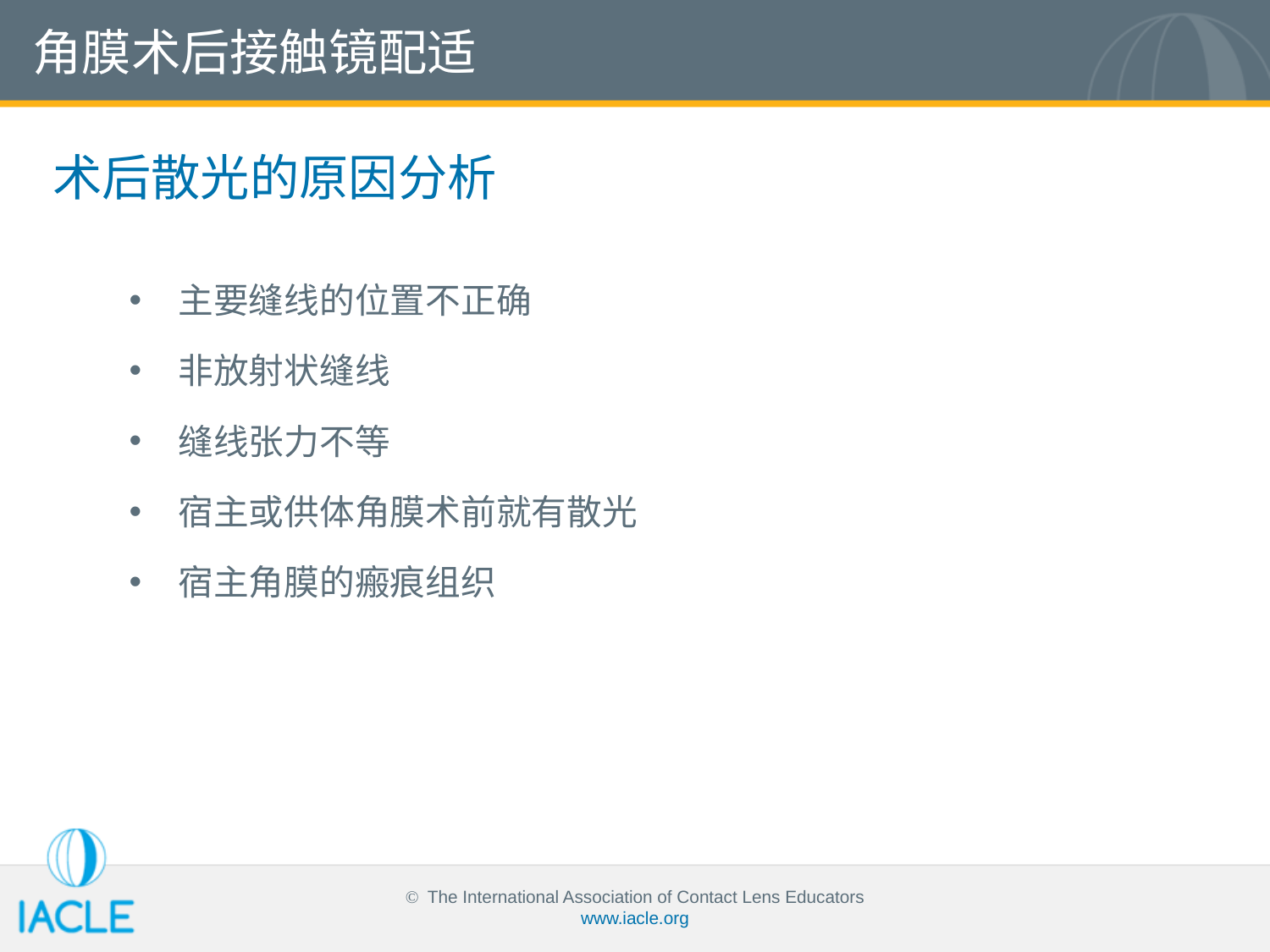

角膜术后接触镜配适
术后散光的原因分析
主要缝线的位置不正确
非放射状缝线
缝线张力不等
宿主或供体角膜术前就有散光
宿主角膜的瘢痕组织